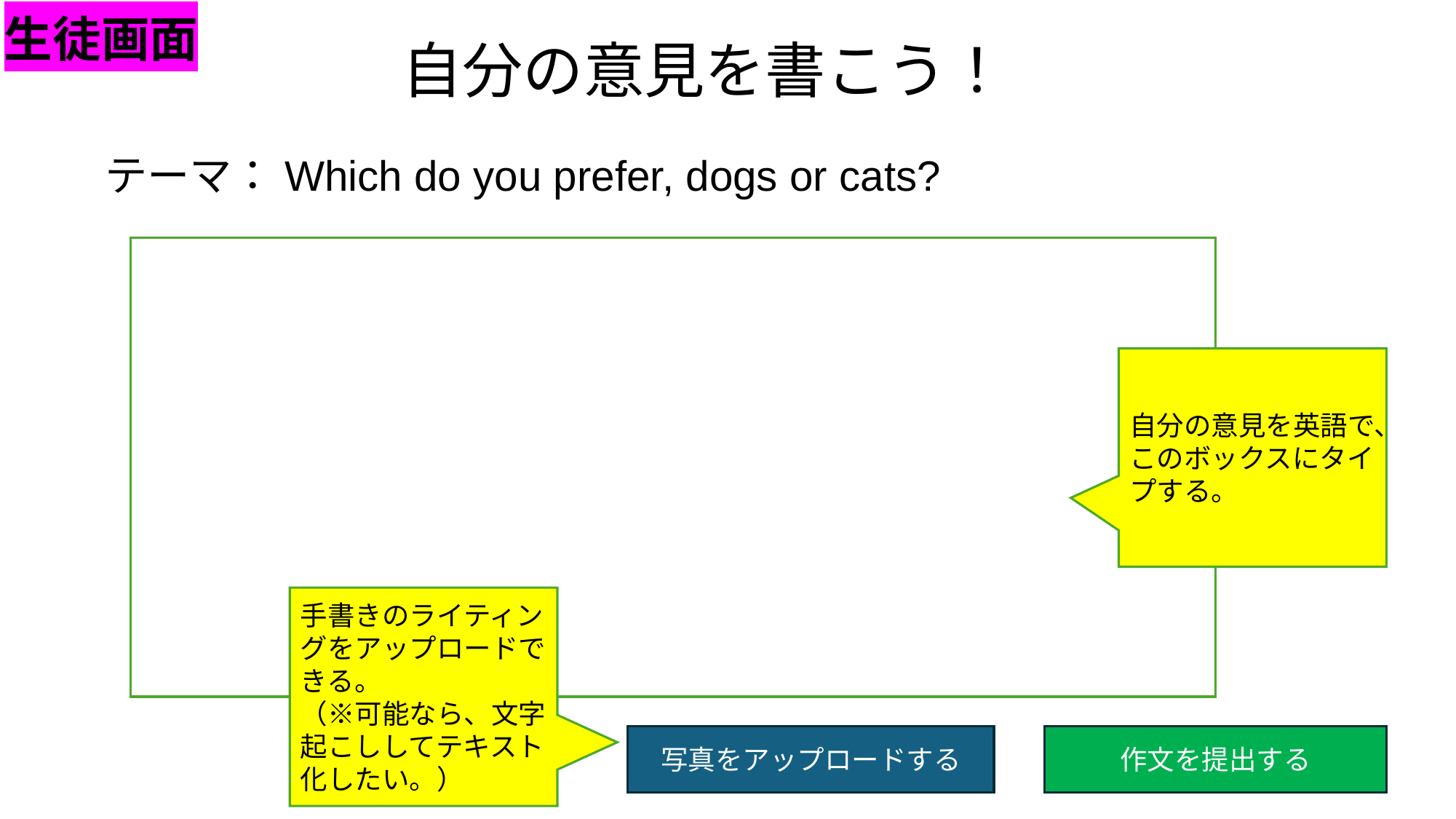

生徒画面
自分の意見を書こう！
テーマ：Which do you prefer, dogs or cats?

自分の意見を英語で、このボックスにタイプする。
手書きのライティングをアップロードできる。
（※可能なら、文字起こししてテキスト化したい。）
写真をアップロードする
作文を提出する